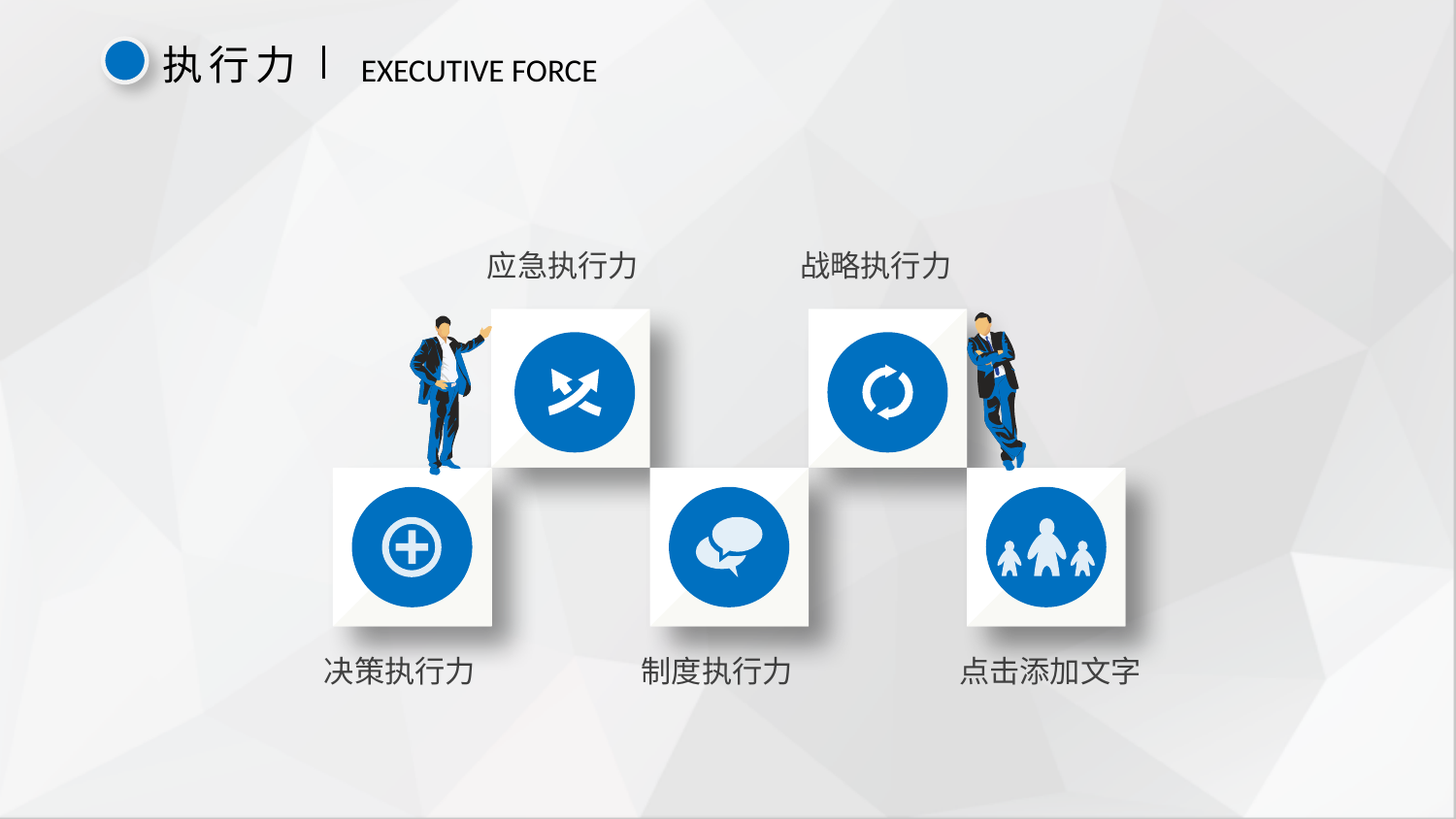

执行力

EXECUTIVE FORCE
应急执行力
战略执行力

决策执行力
制度执行力
点击添加文字
延时符